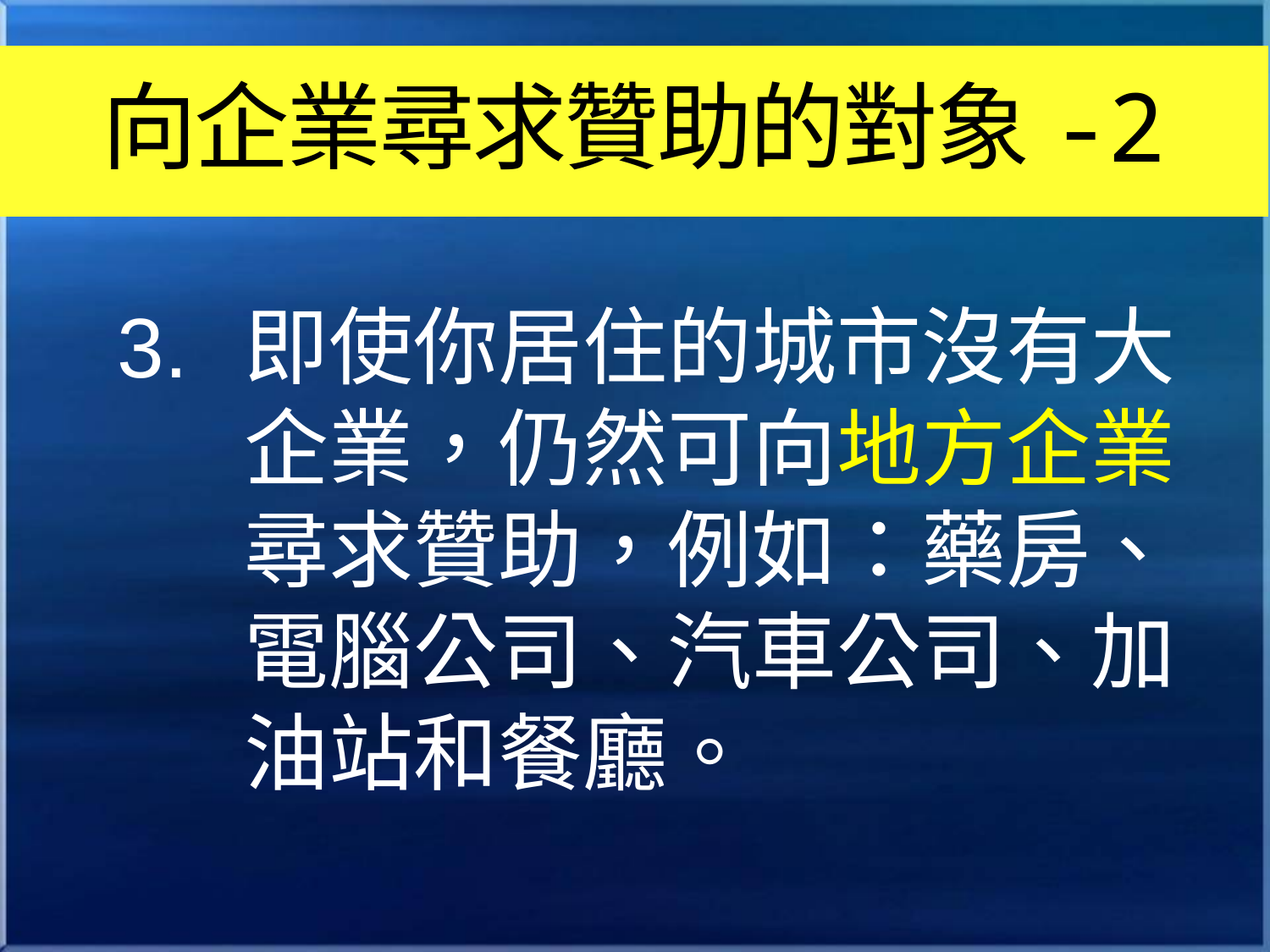

向企業尋求贊助的對象-2
即使你居住的城市沒有大企業，仍然可向地方企業尋求贊助，例如：藥房、電腦公司、汽車公司、加油站和餐廳。